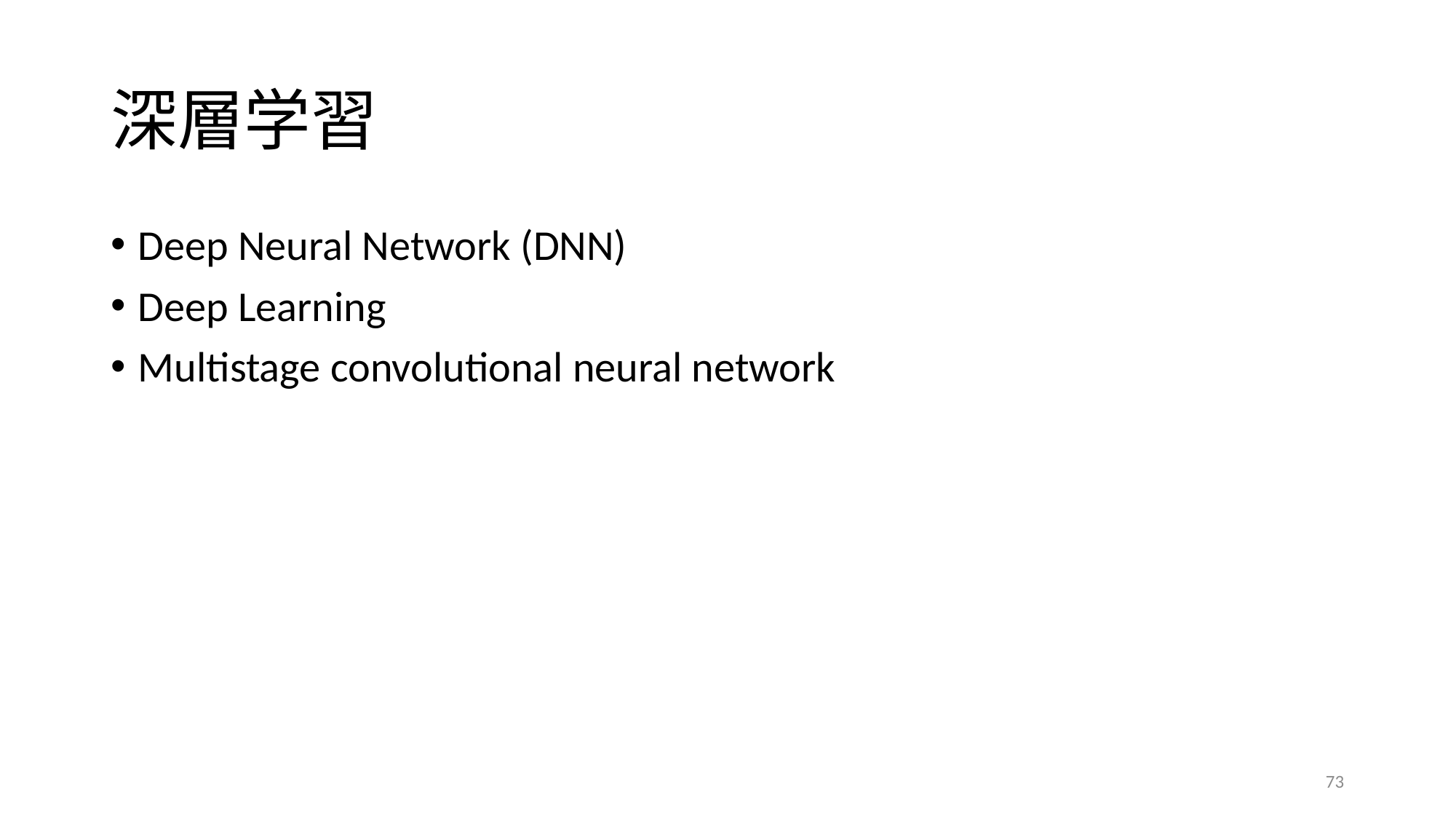

# 深層学習
Deep Neural Network (DNN)
Deep Learning
Multistage convolutional neural network
73